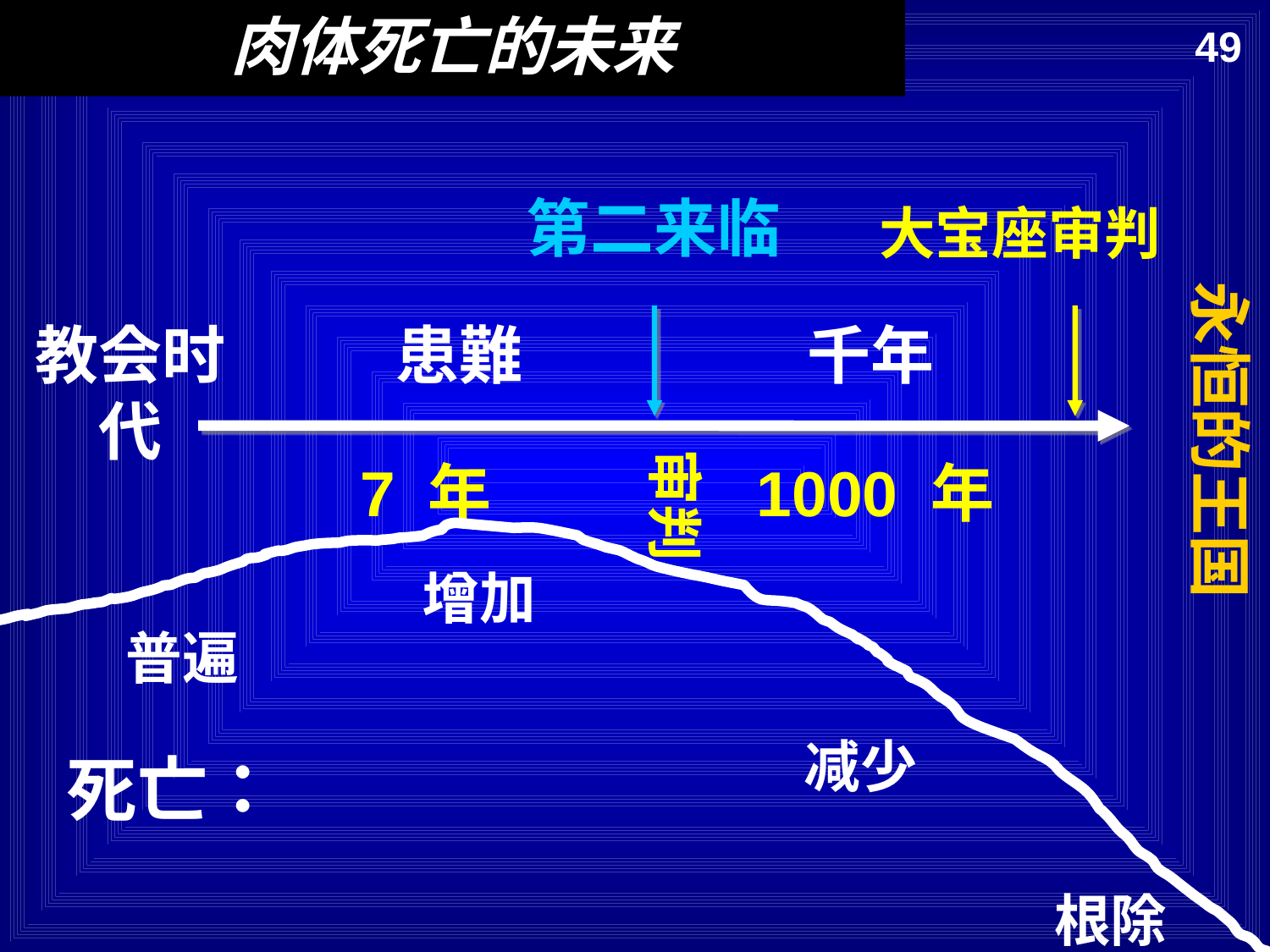

肉体死亡的未来
49
第二来临
大宝座审判

教会时代
患難
千年
永恒的王国

7 年
1000 年

增加
审判
普遍
减少
死亡：
根除